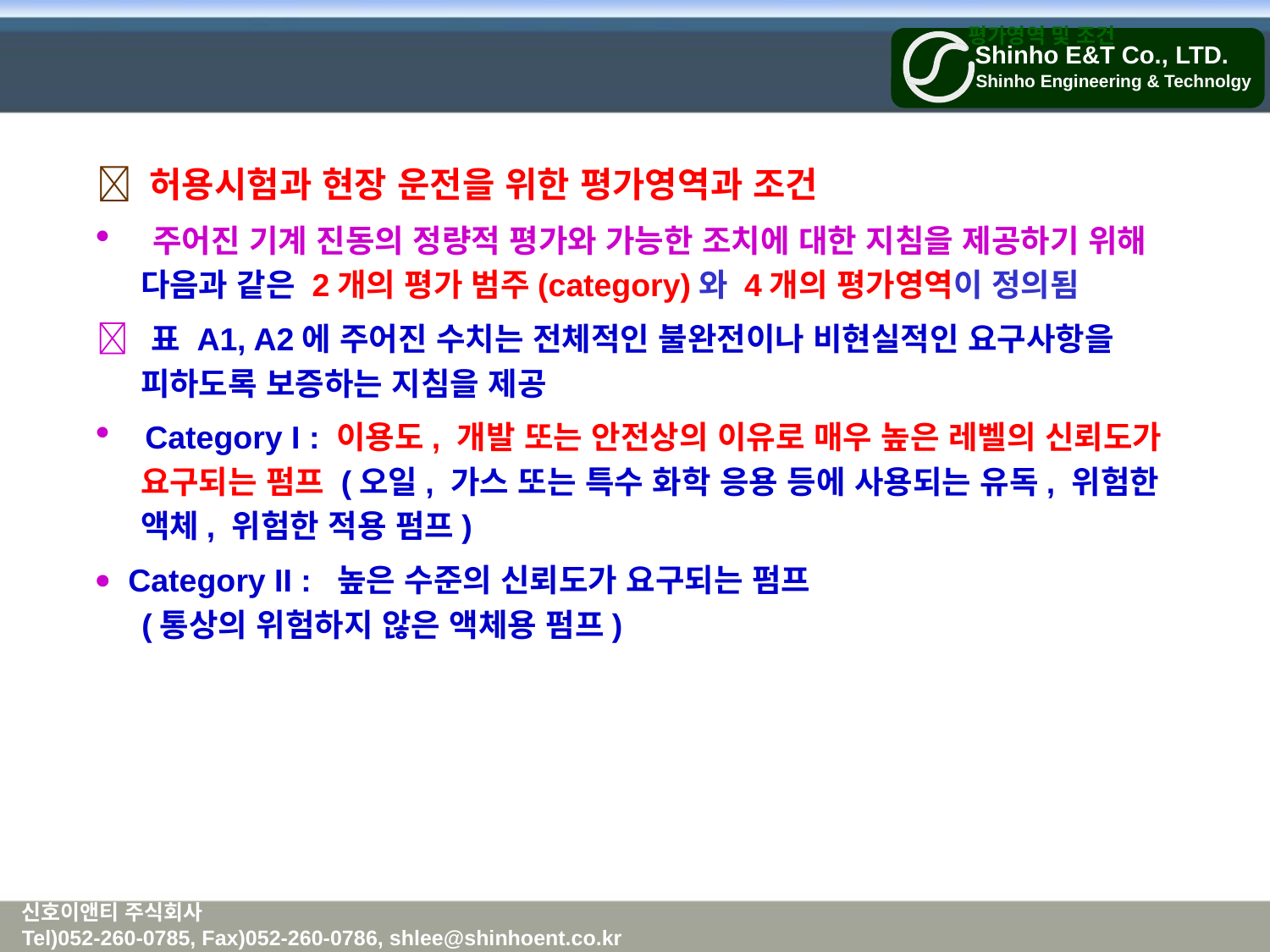

평가영역 및 조건
♣ 허용시험과 현장 운전을 위한 평가영역과 조건
  주어진 기계 진동의 정량적 평가와 가능한 조치에 대한 지침을 제공하기 위해
    다음과 같은 2개의 평가 범주(category)와 4개의 평가영역이 정의됨
•  표 A1, A2에 주어진 수치는 전체적인 불완전이나 비현실적인 요구사항을
    피하도록 보증하는 지침을 제공
  Category I : 이용도, 개발 또는 안전상의 이유로 매우 높은 레벨의 신뢰도가
    요구되는 펌프 (오일, 가스 또는 특수 화학 응용 등에 사용되는 유독, 위험한
    액체, 위험한 적용 펌프)
•  Category II :  높은 수준의 신뢰도가 요구되는 펌프
     (통상의 위험하지 않은 액체용 펌프)